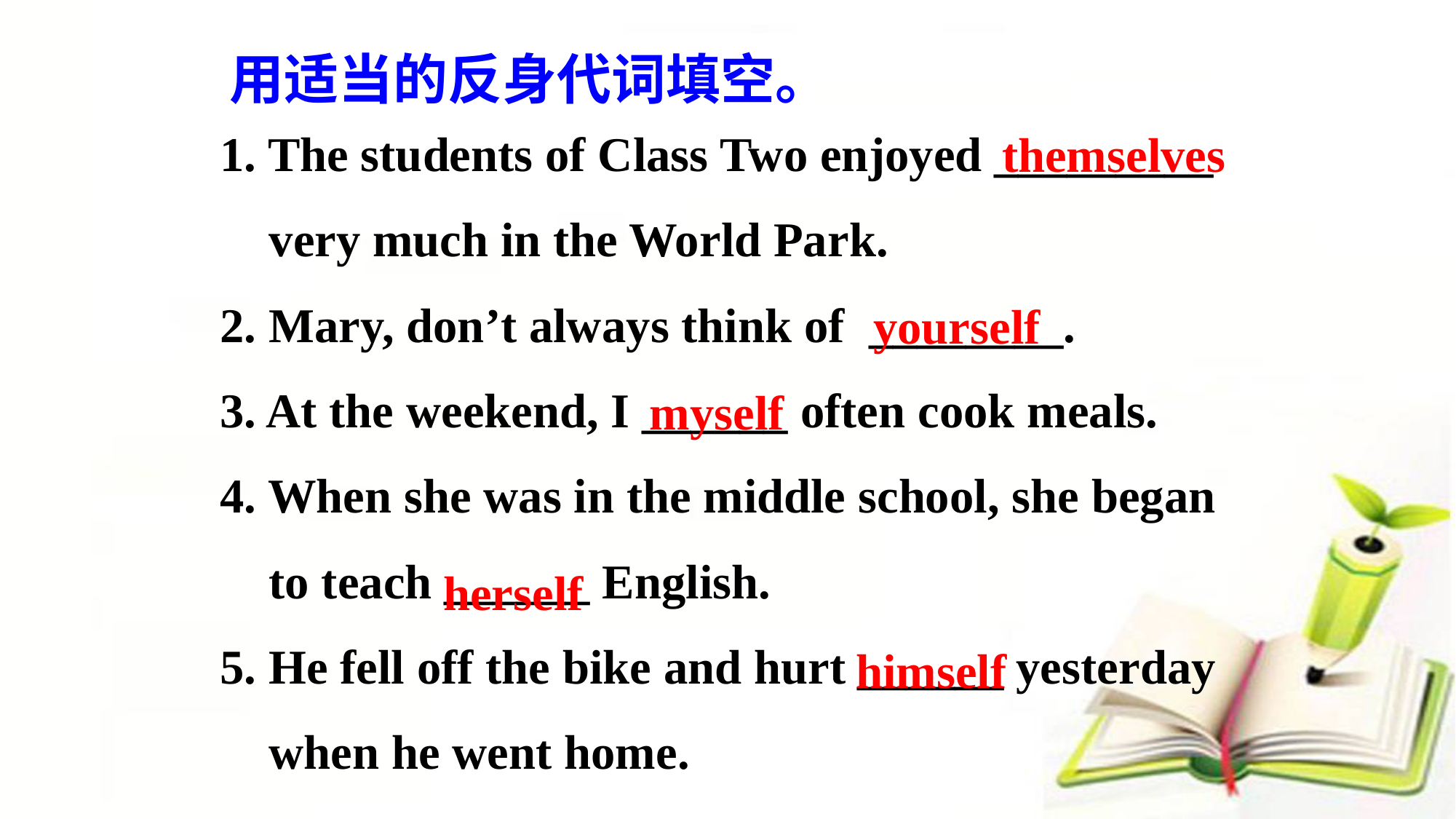

# 用适当的反身代词填空。
1. The students of Class Two enjoyed _________
    very much in the World Park.
2. Mary, don’t always think of  ________.
3. At the weekend, I ______ often cook meals.
4. When she was in the middle school, she began
    to teach ______ English.
5. He fell off the bike and hurt ______ yesterday
    when he went home.
themselves
yourself
myself
herself
himself